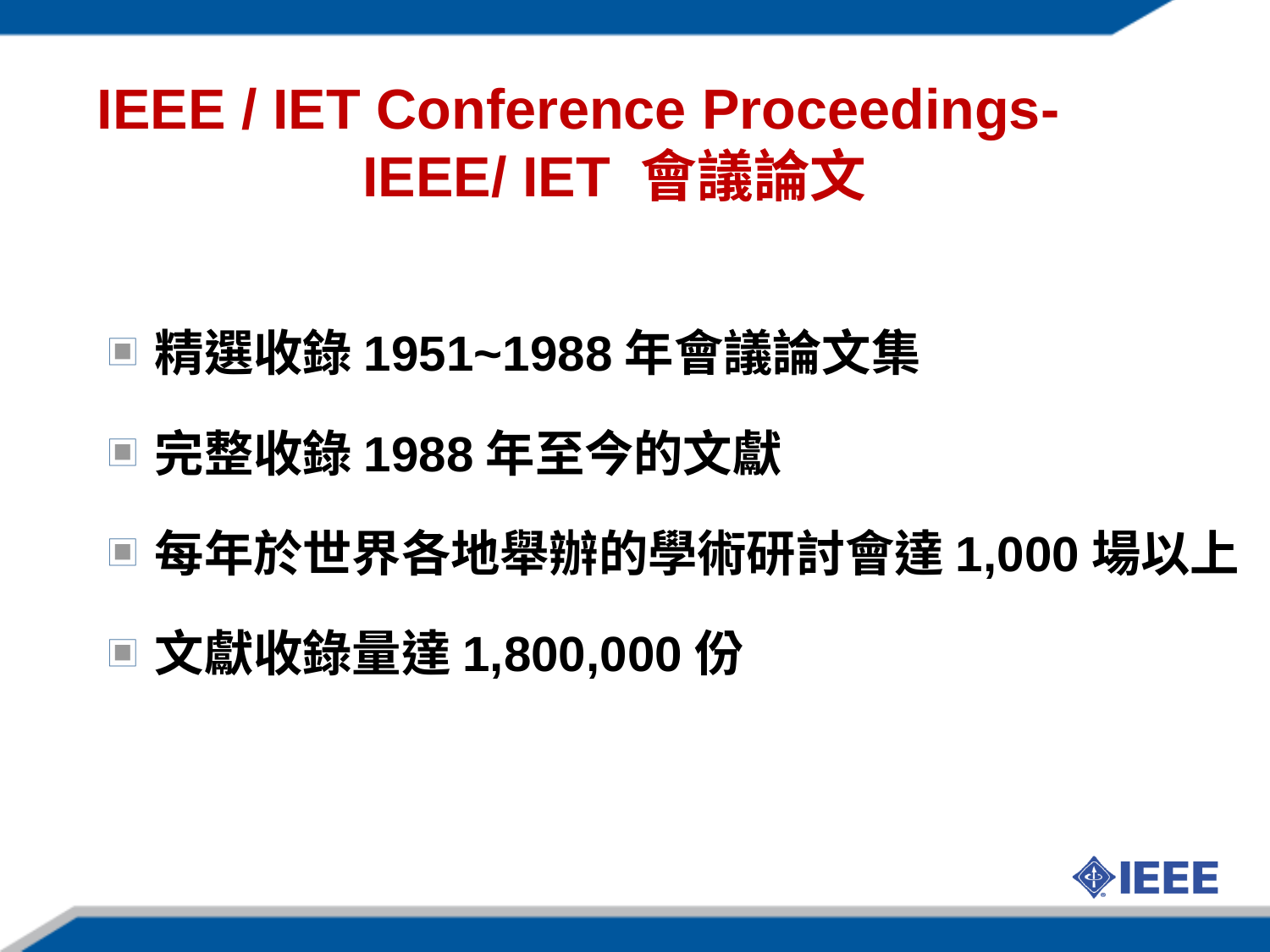

IEEE / IET Conference Proceedings-
                 IEEE/ IET 會議論文
精選收錄1951~1988年會議論文集
完整收錄1988年至今的文獻
每年於世界各地舉辦的學術研討會達1,000場以上
文獻收錄量達1,800,000份